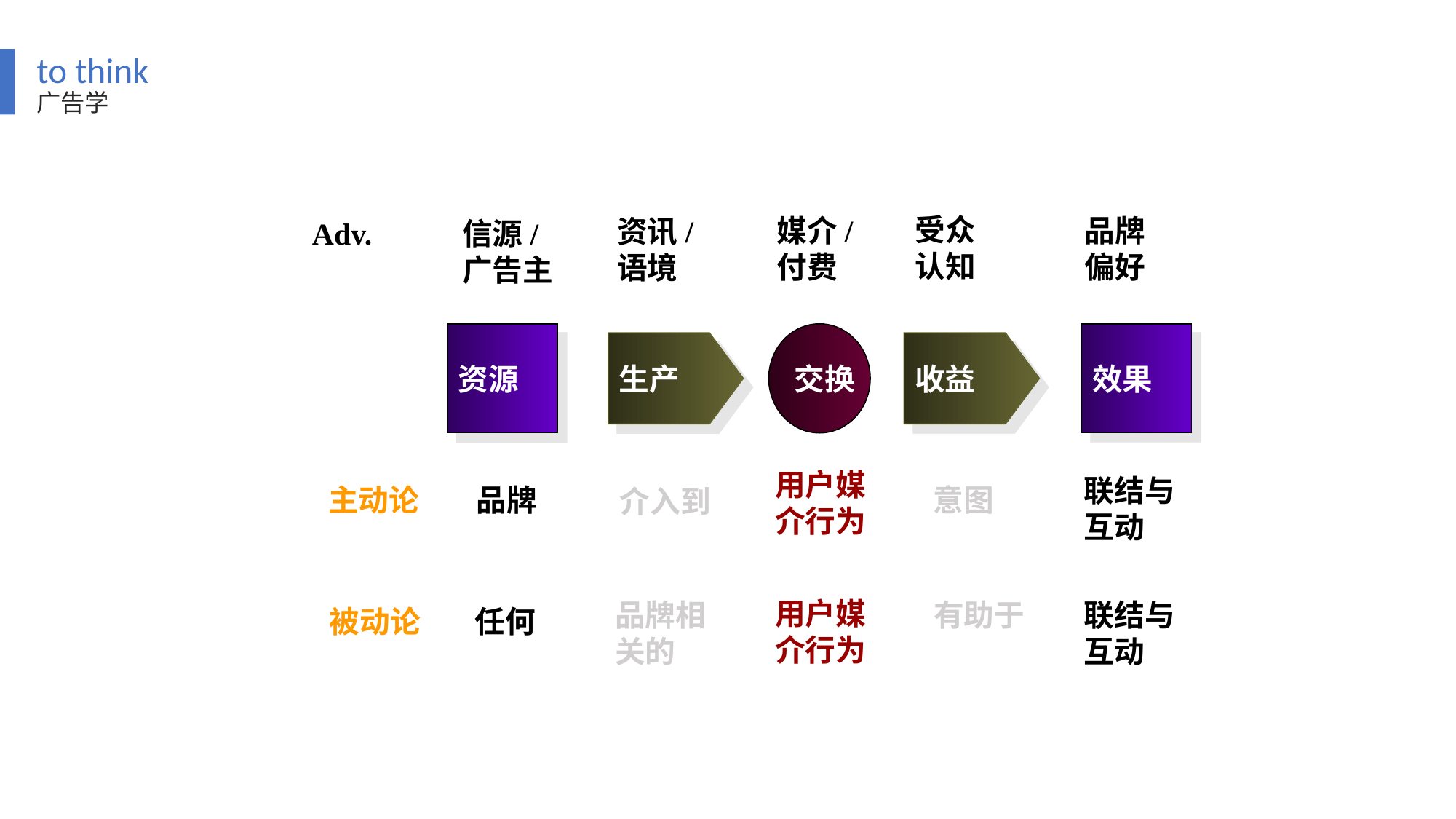

to think
广告学
受众
认知
媒介/
付费
品牌
偏好
资讯/
语境
Adv.
信源/
广告主
资源
交换
效果
生产
收益
用户媒介行为
联结与互动
主动论
品牌
意图
介入到
用户媒介行为
有助于
联结与互动
品牌相关的
被动论
任何